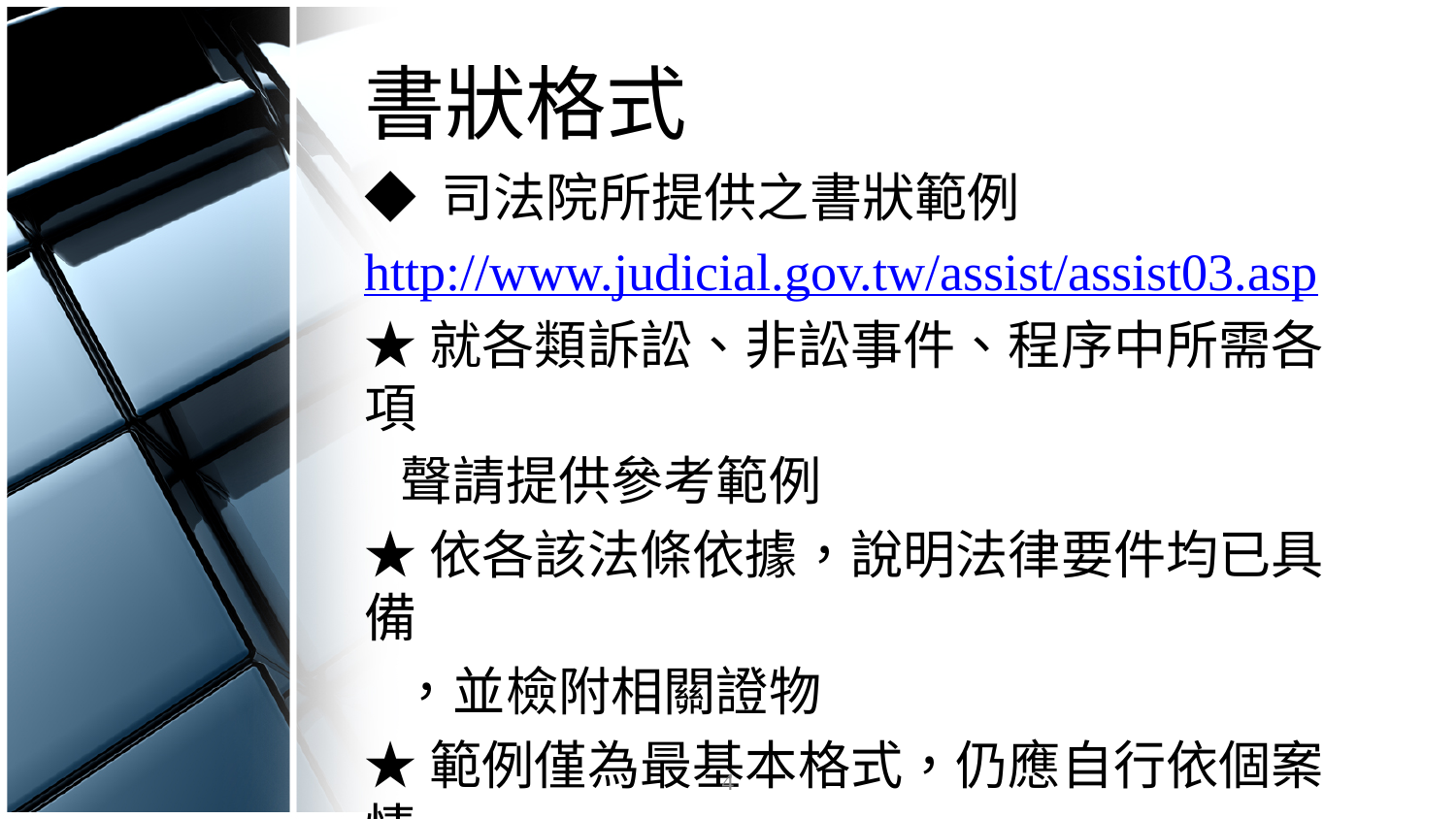

# 書狀格式
◆ 司法院所提供之書狀範例
http://www.judicial.gov.tw/assist/assist03.asp
★就各類訴訟、非訟事件、程序中所需各項
  聲請提供參考範例
★依各該法條依據，說明法律要件均已具備
  ，並檢附相關證物
★範例僅為最基本格式，仍應自行依個案情
  況調整
4